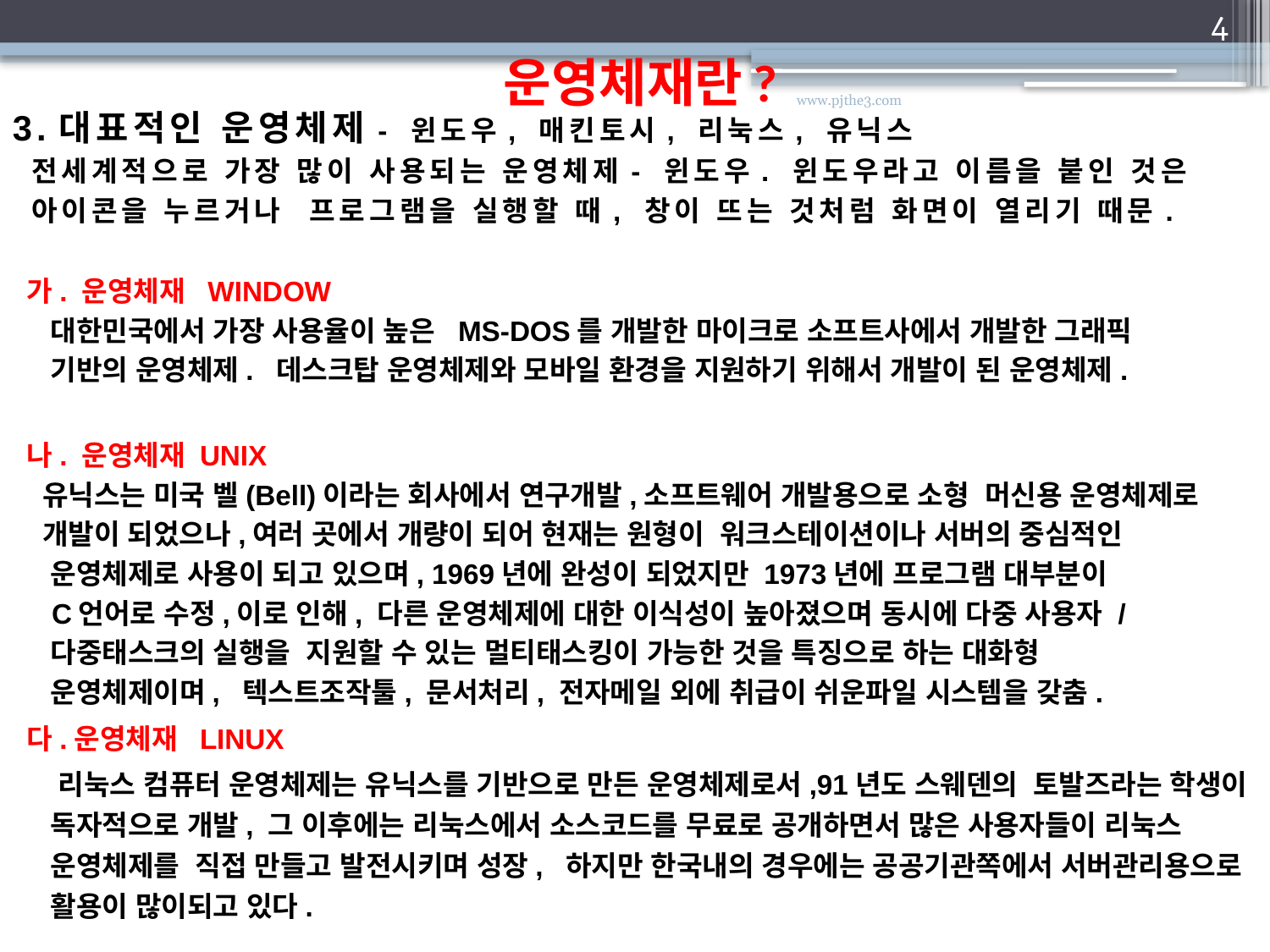

4
 운영체재란?
www.pjthe3.com
3.대표적인 운영체제- 윈도우, 매킨토시, 리눅스, 유닉스
 전세계적으로 가장 많이 사용되는 운영체제- 윈도우. 윈도우라고 이름을 붙인 것은
 아이콘을 누르거나  프로그램을 실행할 때, 창이 뜨는 것처럼 화면이 열리기 때문.

 가. 운영체재  WINDOW
    대한민국에서 가장 사용율이 높은  MS-DOS를 개발한 마이크로 소프트사에서 개발한 그래픽
    기반의 운영체제.  데스크탑 운영체제와 모바일 환경을 지원하기 위해서 개발이 된 운영체제.

 나. 운영체재 UNIX
   유닉스는 미국 벨(Bell)이라는 회사에서 연구개발,소프트웨어 개발용으로 소형  머신용 운영체제로
   개발이 되었으나,여러 곳에서 개량이 되어 현재는 원형이  워크스테이션이나 서버의 중심적인
    ​운영체제로 사용이 되고 있으며, 1969년에 완성이 되었지만 1973년에 프로그램 대부분이
     C언어로 수정,이로 인해, 다른 운영체제에 대한 이식성이 높아졌으며 동시에 다중 사용자 /
    다중태스크의 실행을  지원할 수 있는 멀티태스킹이 가능한 것을 특징으로 하는 대화형
    운영체제이며,  텍스트조작툴, 문서처리, 전자메일 외에 취급이 쉬운파일 시스템을 갖춤.
 다.운영체재  LINUX
     리눅스 컴퓨터 운영체제는 유닉스를 기반으로 만든 운영체제로서,91년도 스웨덴의  토발즈라는 학생이 독자적으로 개발, 그 이후에는 리눅스에서 소스코드를 무료로 공개하면서 많은 사용자들이 리눅스 운영체제를  직접 만들고 발전시키며 성장,  하지만 한국내의 경우에는 공공기관쪽에서 서버관리용으로 활용이 많이되고 있다.